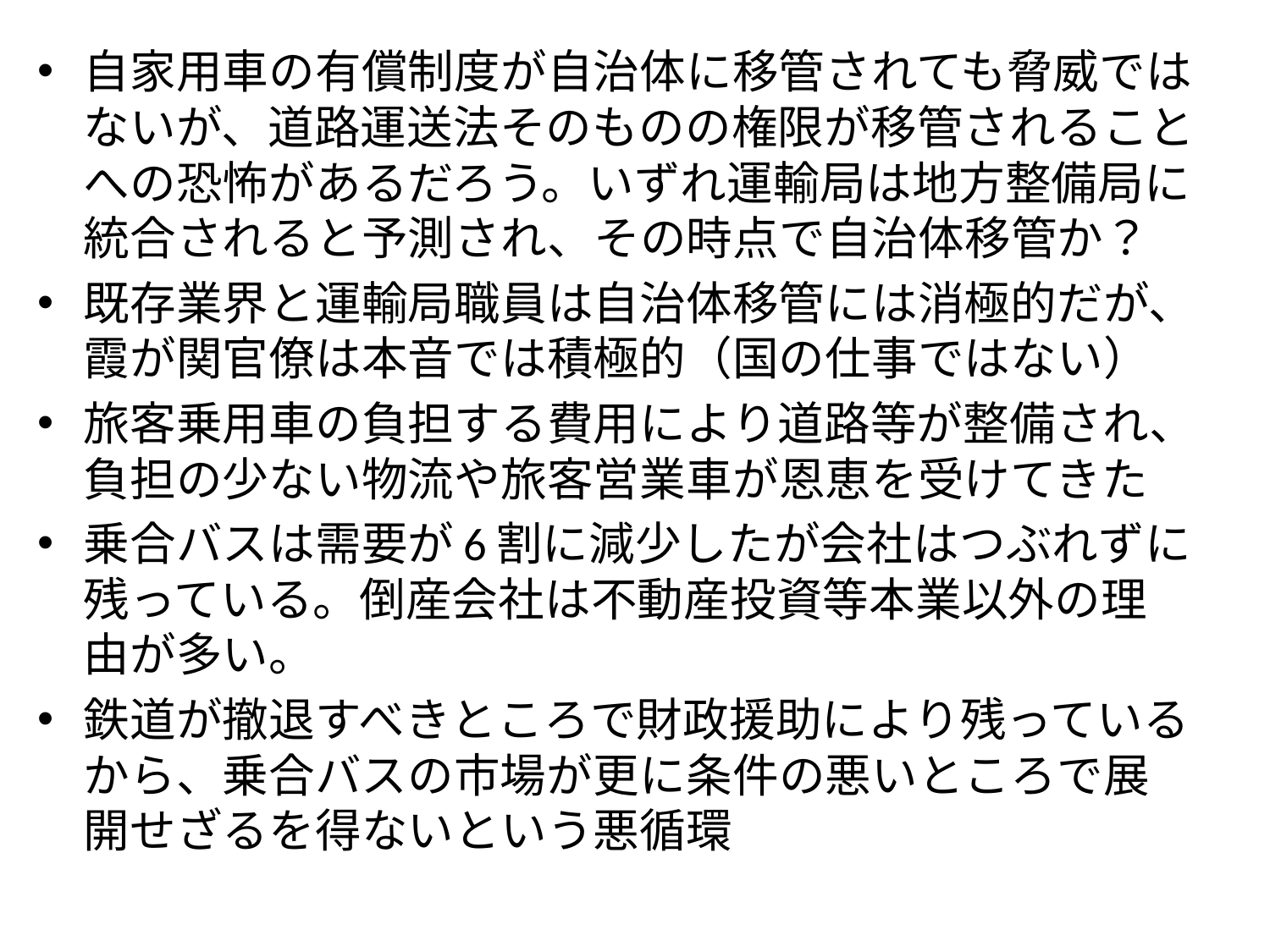

自家用車の有償制度が自治体に移管されても脅威ではないが、道路運送法そのものの権限が移管されることへの恐怖があるだろう。いずれ運輸局は地方整備局に統合されると予測され、その時点で自治体移管か？
既存業界と運輸局職員は自治体移管には消極的だが、霞が関官僚は本音では積極的（国の仕事ではない）
旅客乗用車の負担する費用により道路等が整備され、負担の少ない物流や旅客営業車が恩恵を受けてきた
乗合バスは需要が6割に減少したが会社はつぶれずに残っている。倒産会社は不動産投資等本業以外の理由が多い。
鉄道が撤退すべきところで財政援助により残っているから、乗合バスの市場が更に条件の悪いところで展開せざるを得ないという悪循環